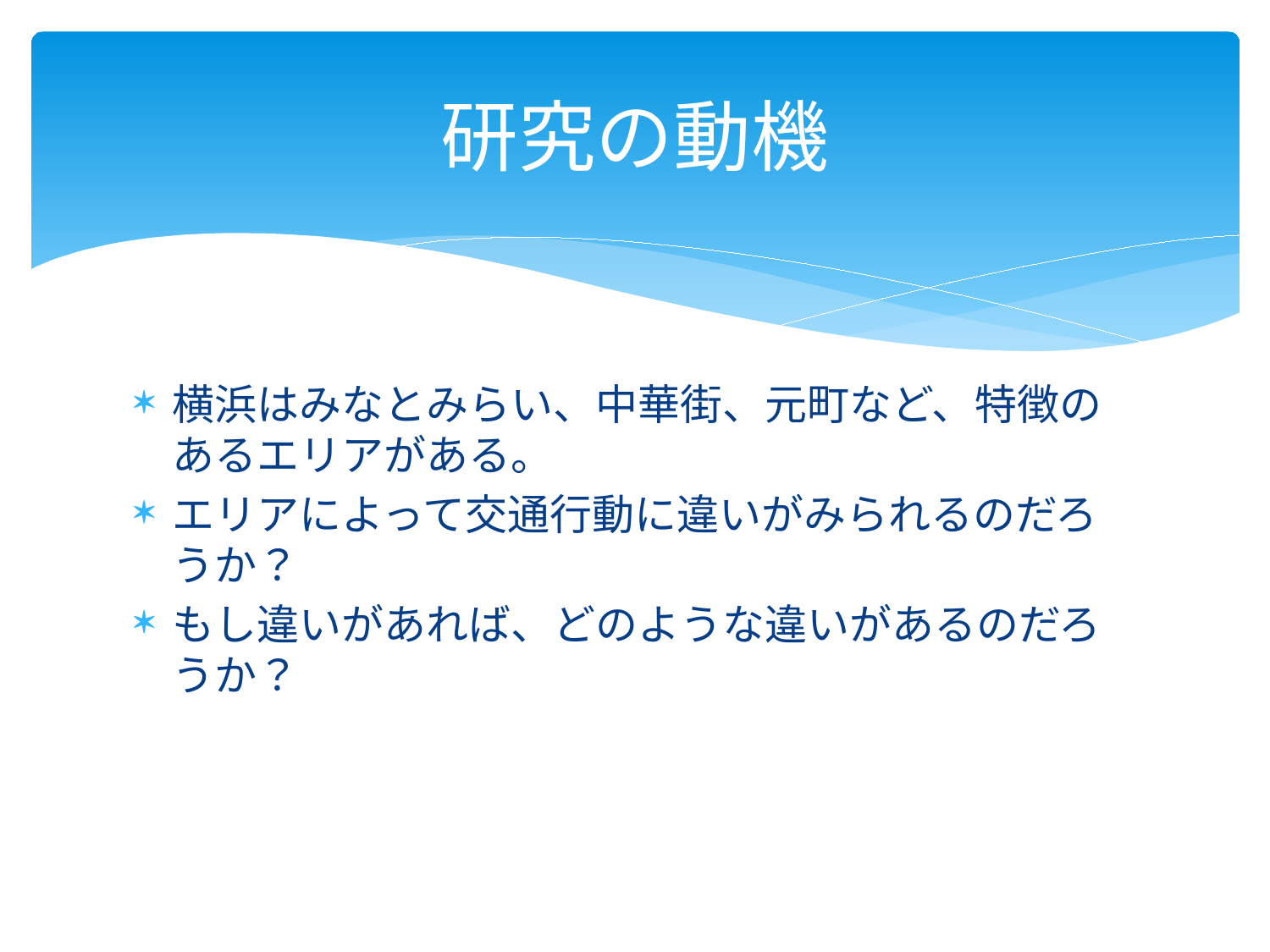

# 研究の動機
横浜はみなとみらい、中華街、元町など、特徴のあるエリアがある。
エリアによって交通行動に違いがみられるのだろうか？
もし違いがあれば、どのような違いがあるのだろうか？